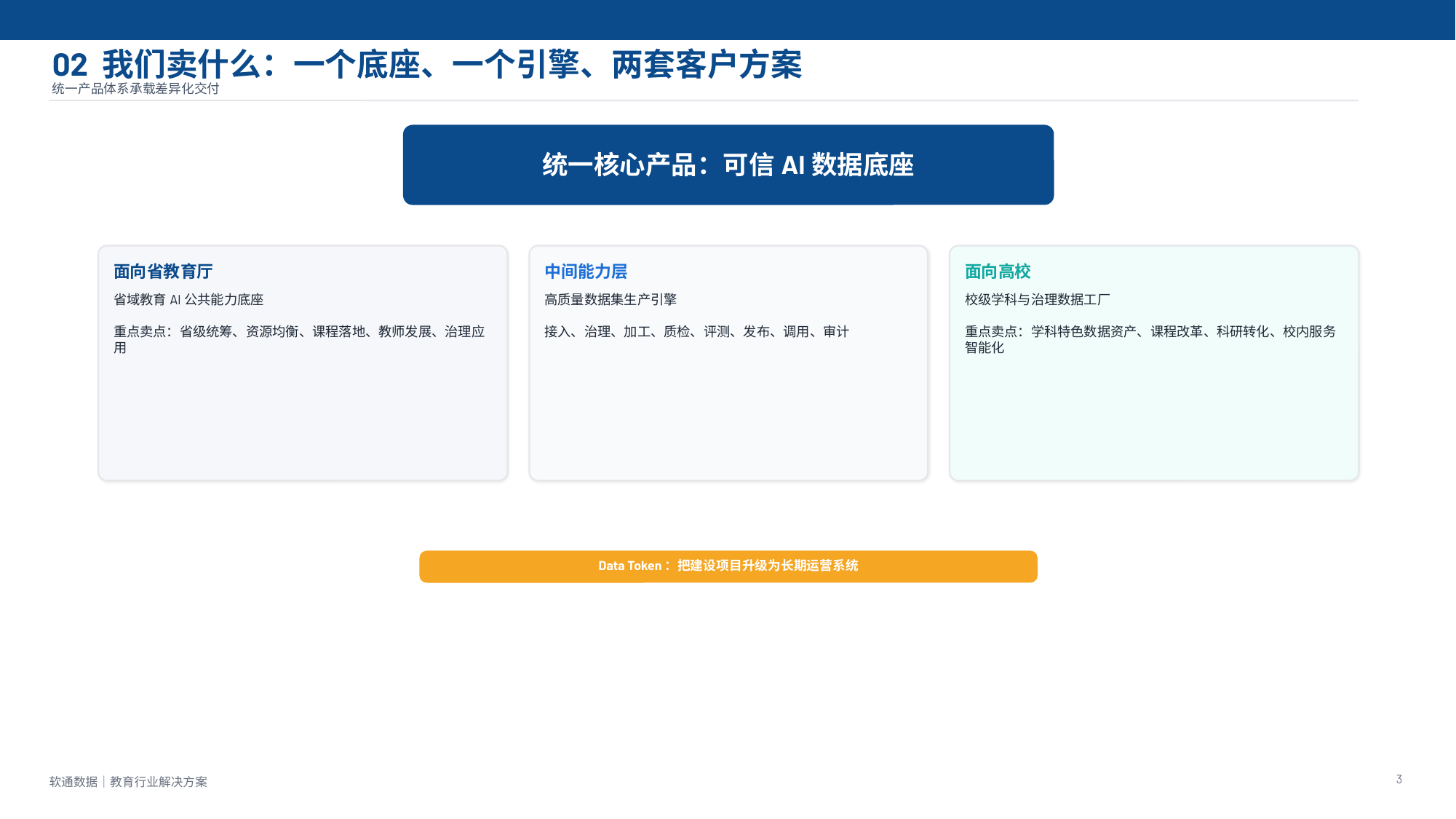

02 我们卖什么：一个底座、一个引擎、两套客户方案
统一产品体系承载差异化交付

统一核心产品：可信AI数据底座

面向省教育厅
中间能力层
面向高校
省域教育AI公共能力底座

重点卖点：省级统筹、资源均衡、课程落地、教师发展、治理应用
高质量数据集生产引擎

接入、治理、加工、质检、评测、发布、调用、审计
校级学科与治理数据工厂

重点卖点：学科特色数据资产、课程改革、科研转化、校内服务智能化

Data Token：把建设项目升级为长期运营系统
3
软通数据｜教育行业解决方案